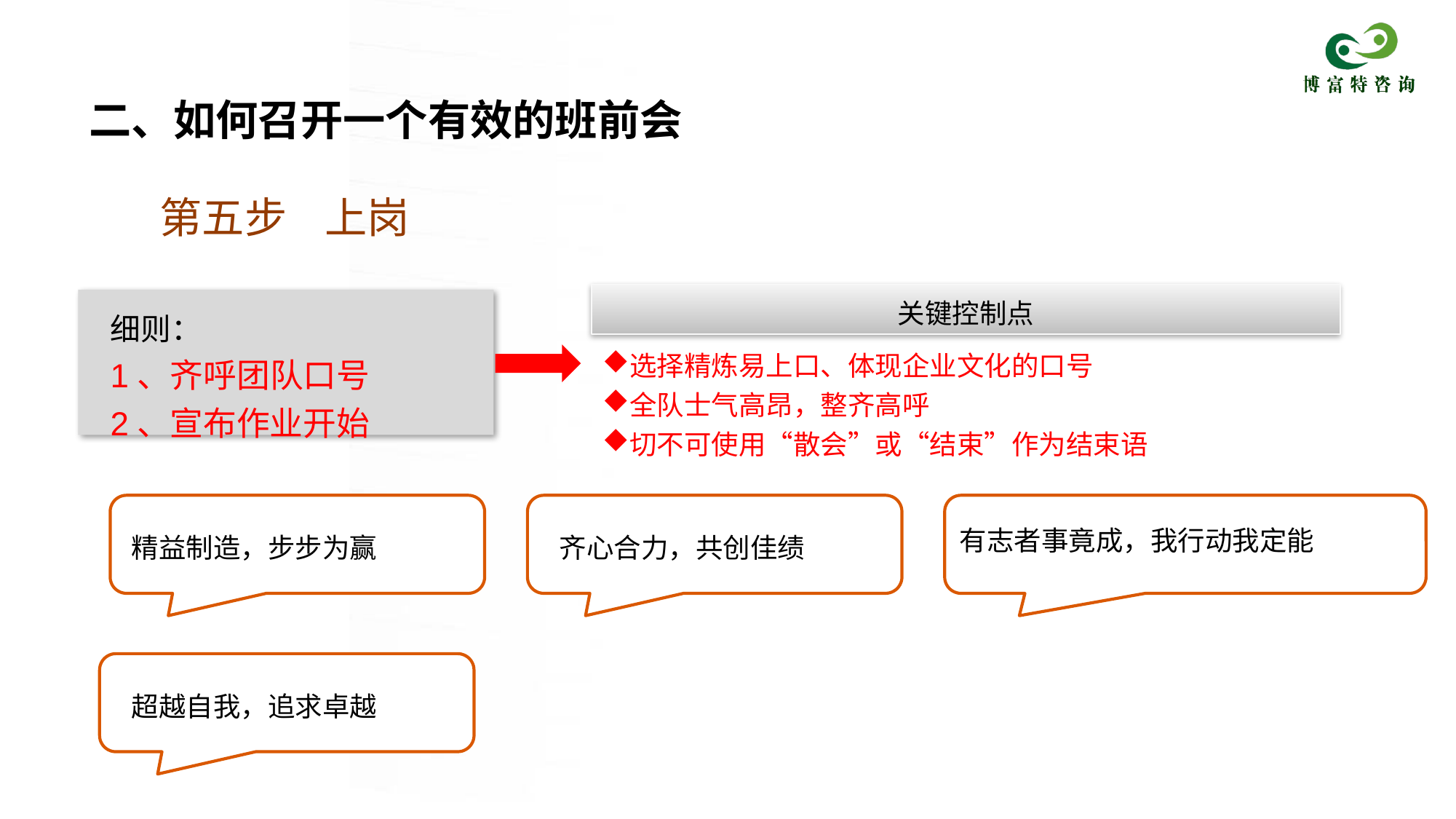

# 二、如何召开一个有效的班前会
第五步    上岗
关键控制点

细则：
1、齐呼团队口号
2、宣布作业开始
选择精炼易上口、体现企业文化的口号
全队士气高昂，整齐高呼
切不可使用“散会”或“结束”作为结束语

有志者事竟成，我行动我定能
精益制造，步步为赢
齐心合力，共创佳绩

超越自我，追求卓越